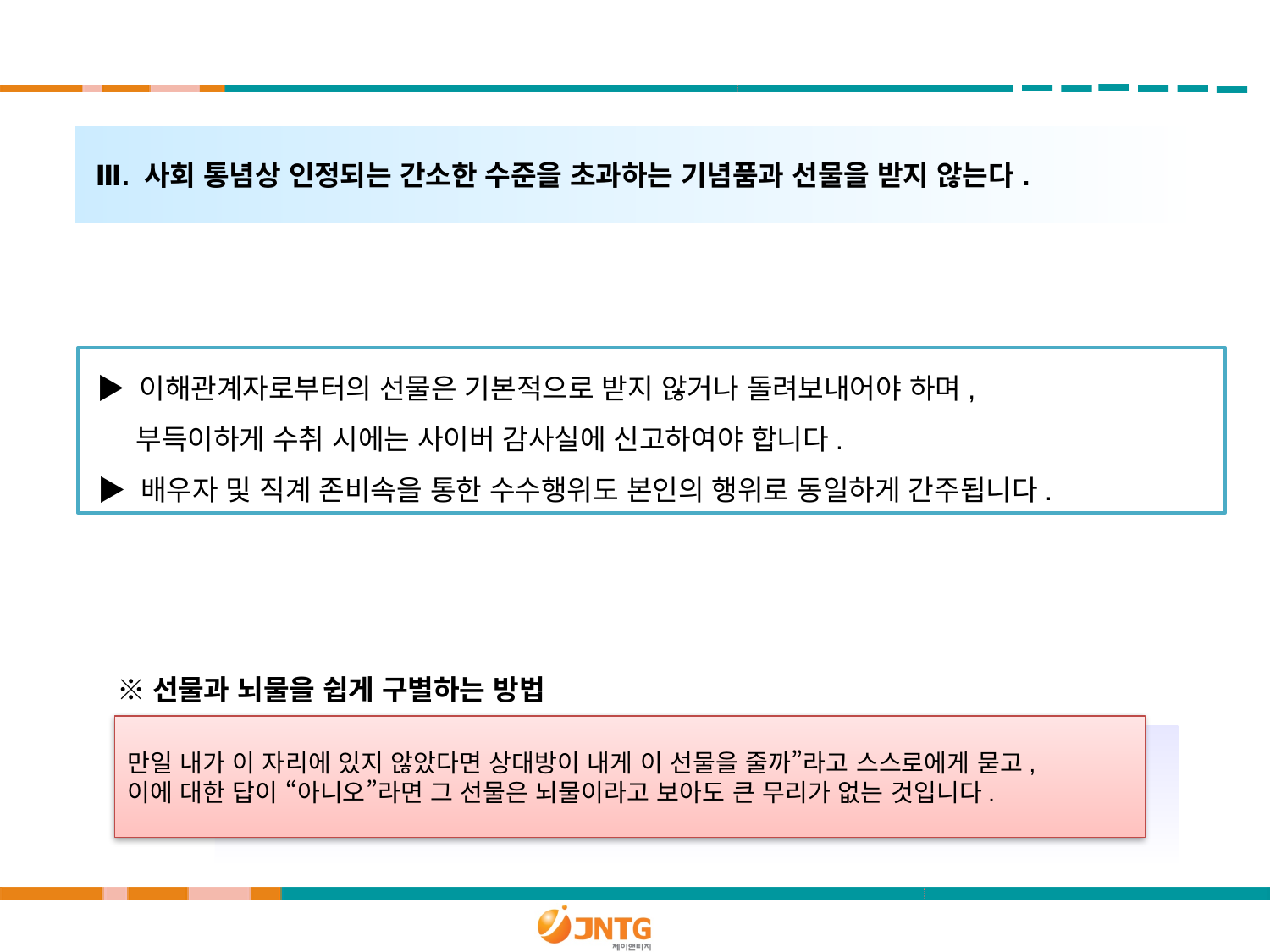

Ⅲ. 사회 통념상 인정되는 간소한 수준을 초과하는 기념품과 선물을 받지 않는다.
 ▶ 이해관계자로부터의 선물은 기본적으로 받지 않거나 돌려보내어야 하며,
     부득이하게 수취 시에는 사이버 감사실에 신고하여야 합니다.
 ▶ 배우자 및 직계 존비속을 통한 수수행위도 본인의 행위로 동일하게 간주됩니다.
※선물과 뇌물을 쉽게 구별하는 방법
만일 내가 이 자리에 있지 않았다면 상대방이 내게 이 선물을 줄까”라고 스스로에게 묻고,
이에 대한 답이 “아니오”라면 그 선물은 뇌물이라고 보아도 큰 무리가 없는 것입니다.